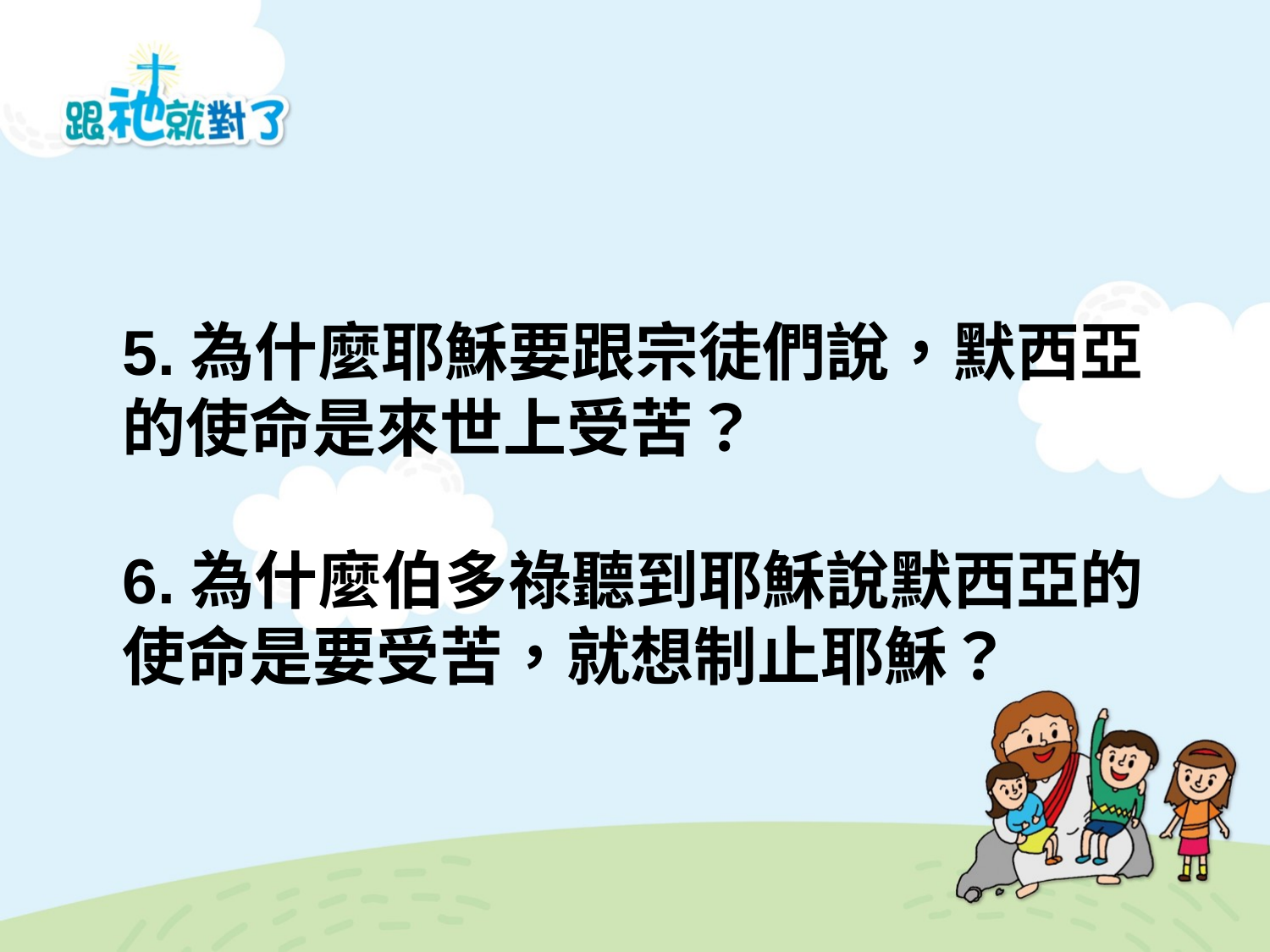

5.為什麼耶穌要跟宗徒們說，默西亞的使命是來世上受苦？

6.為什麼伯多祿聽到耶穌說默西亞的使命是要受苦，就想制止耶穌？